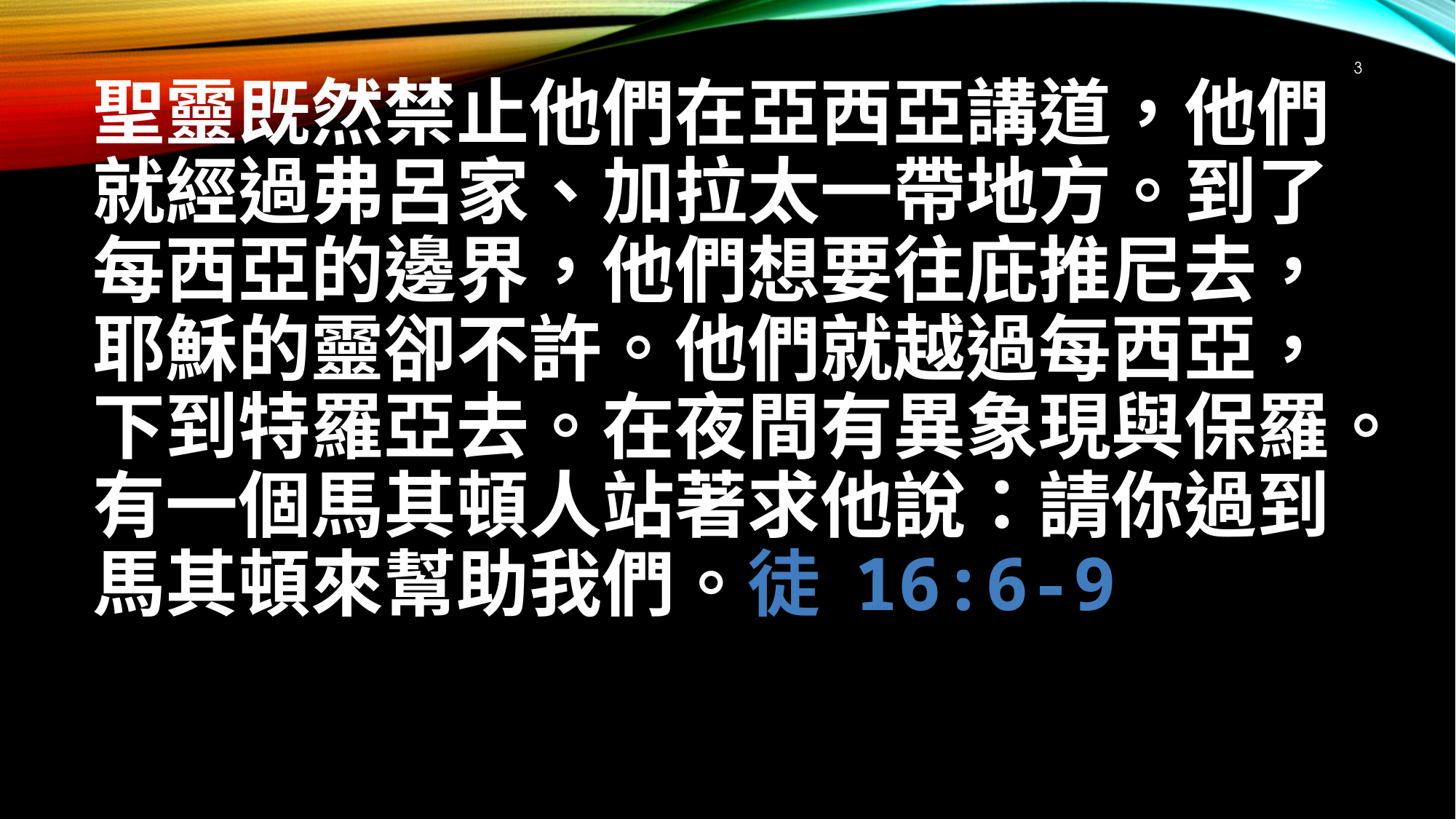

3
聖靈既然禁止他們在亞西亞講道，他們就經過弗呂家、加拉太一帶地方。到了每西亞的邊界，他們想要往庇推尼去，耶穌的靈卻不許。他們就越過每西亞，下到特羅亞去。在夜間有異象現與保羅。有一個馬其頓人站著求他說：請你過到馬其頓來幫助我們。徒 16:6-9